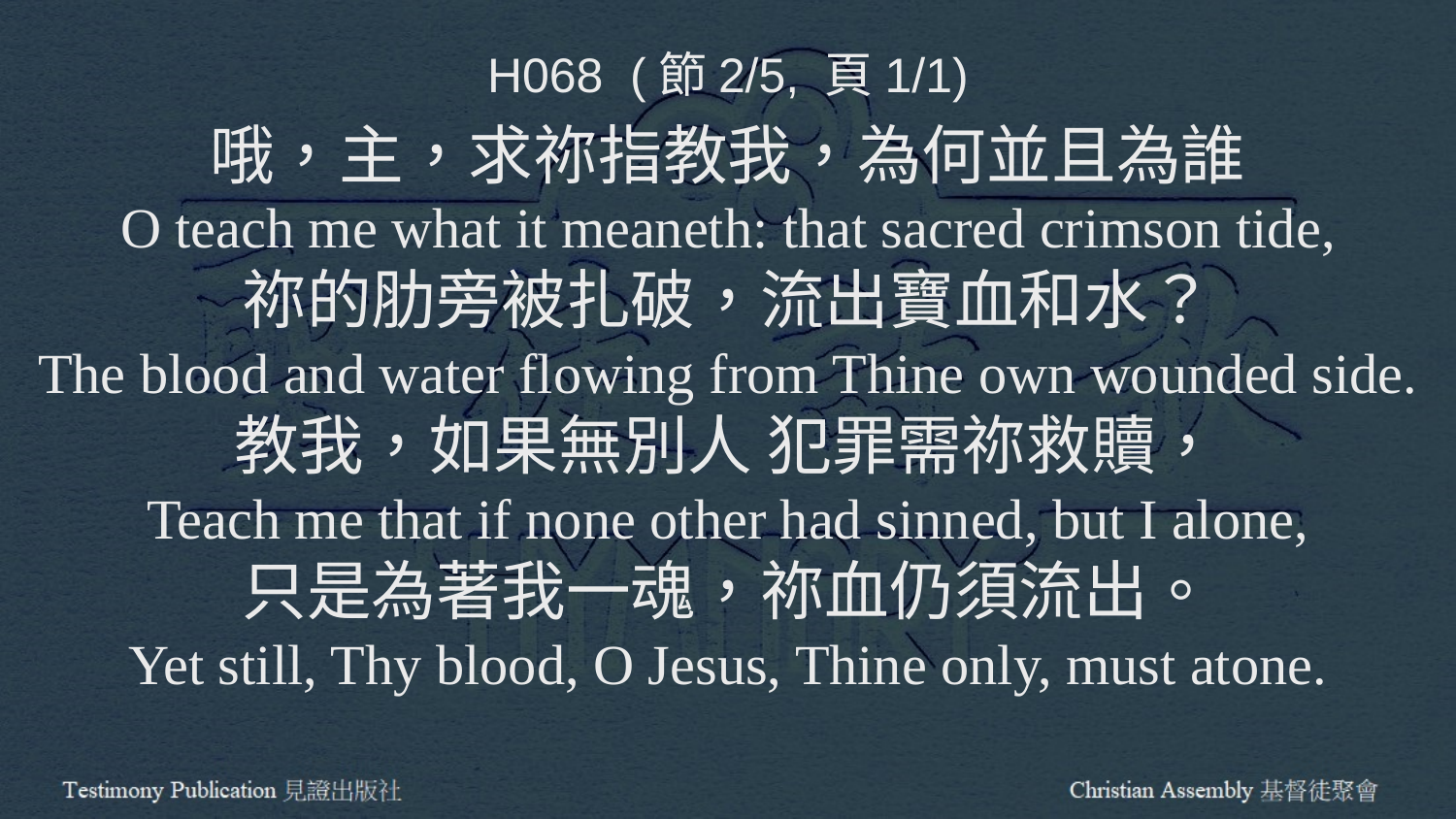

H068  (節2/5, 頁1/1)
哦，主，求祢指教我，為何並且為誰
O teach me what it meaneth: that sacred crimson tide,
祢的肋旁被扎破，流出寶血和水？
The blood and water flowing from Thine own wounded side.
教我，如果無別人 犯罪需祢救贖，
Teach me that if none other had sinned, but I alone,
只是為著我一魂，祢血仍須流出。
Yet still, Thy blood, O Jesus, Thine only, must atone.